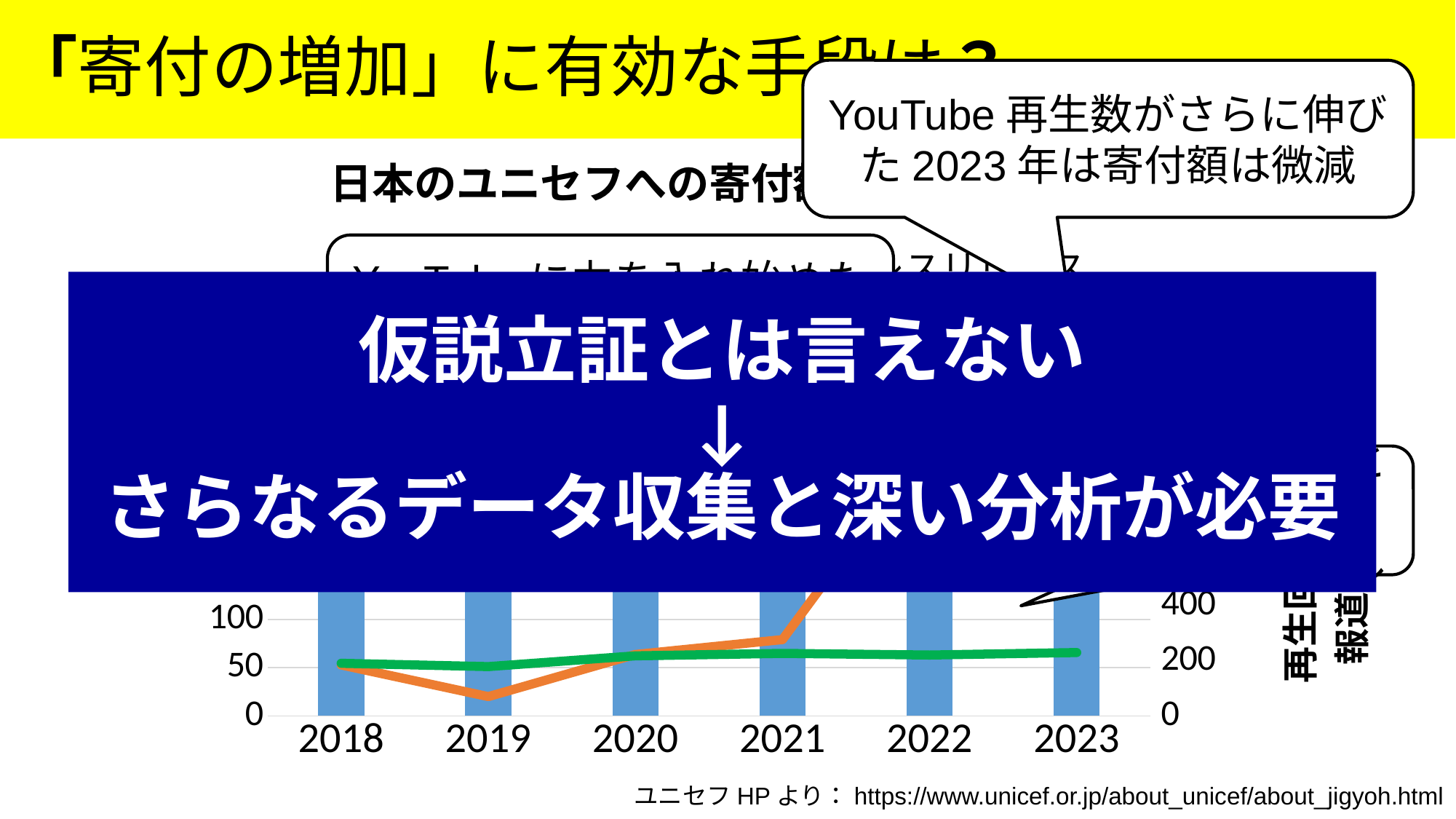

# 「寄付の増加」に有効な手段は？
YouTube再生数がさらに伸びた2023年は寄付額は微減

### Chart: 日本のユニセフへの寄付額と広報活動の推移

| Category | 寄付額 | YouTube | プレスリリース |
|---|---|---|---|
| 2018 | 192.0 | 185.0 | 191.0 |
| 2019 | 210.0 | 70.0 | 179.0 |
| 2020 | 224.0 | 223.0 | 218.0 |
| 2021 | 237.0 | 277.0 | 227.0 |
| 2022 | 334.0 | 1000.0 | 221.0 |
| 2023 | 307.0 | 1300.0 | 230.0 |
YouTubeに力を入れ始めた
2022年に寄付額は急増
仮説立証とは言えない
↓
さらなるデータ収集と深い分析が必要
プレスリリースとの
相関はあまりなし
ユニセフHPより：https://www.unicef.or.jp/about_unicef/about_jigyoh.html